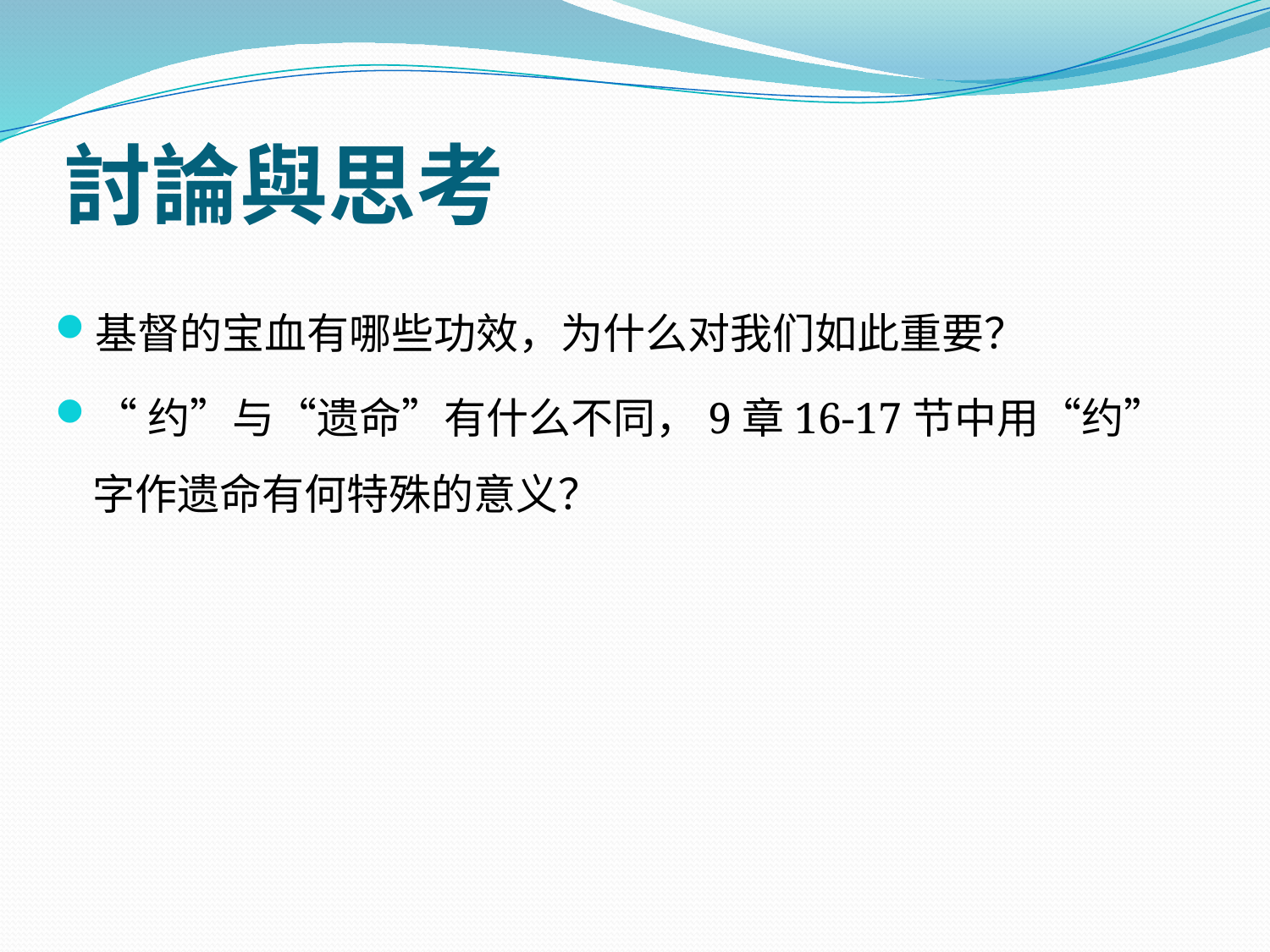

# 討論與思考
基督的宝血有哪些功效，为什么对我们如此重要？
“约”与“遗命”有什么不同，9章16-17节中用“约”字作遗命有何特殊的意义？